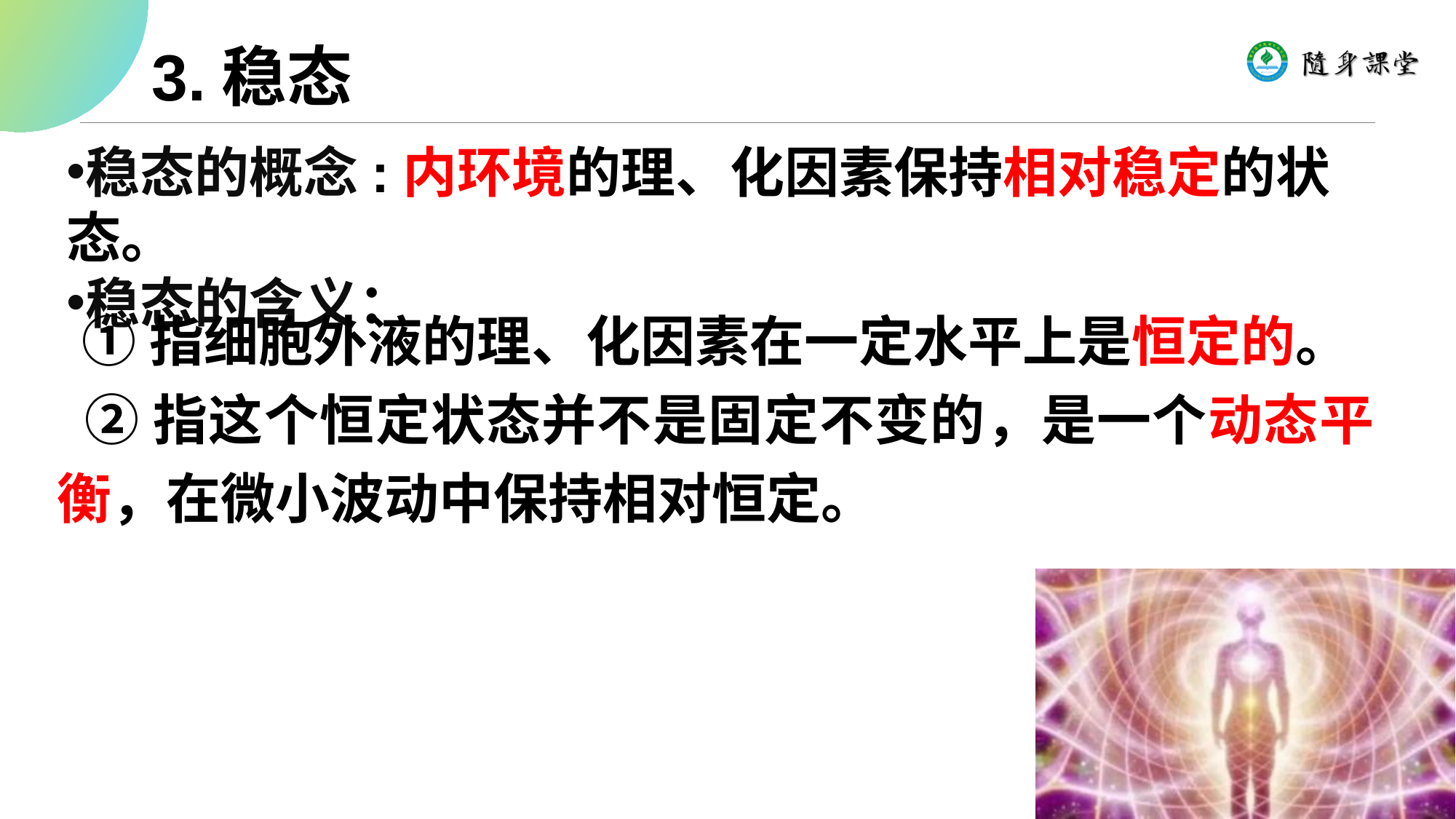

3.稳态
稳态的概念:内环境的理、化因素保持相对稳定的状态。
稳态的含义：
  ①指细胞外液的理、化因素在一定水平上是恒定的。
  ②指这个恒定状态并不是固定不变的，是一个动态平衡，在微小波动中保持相对恒定。